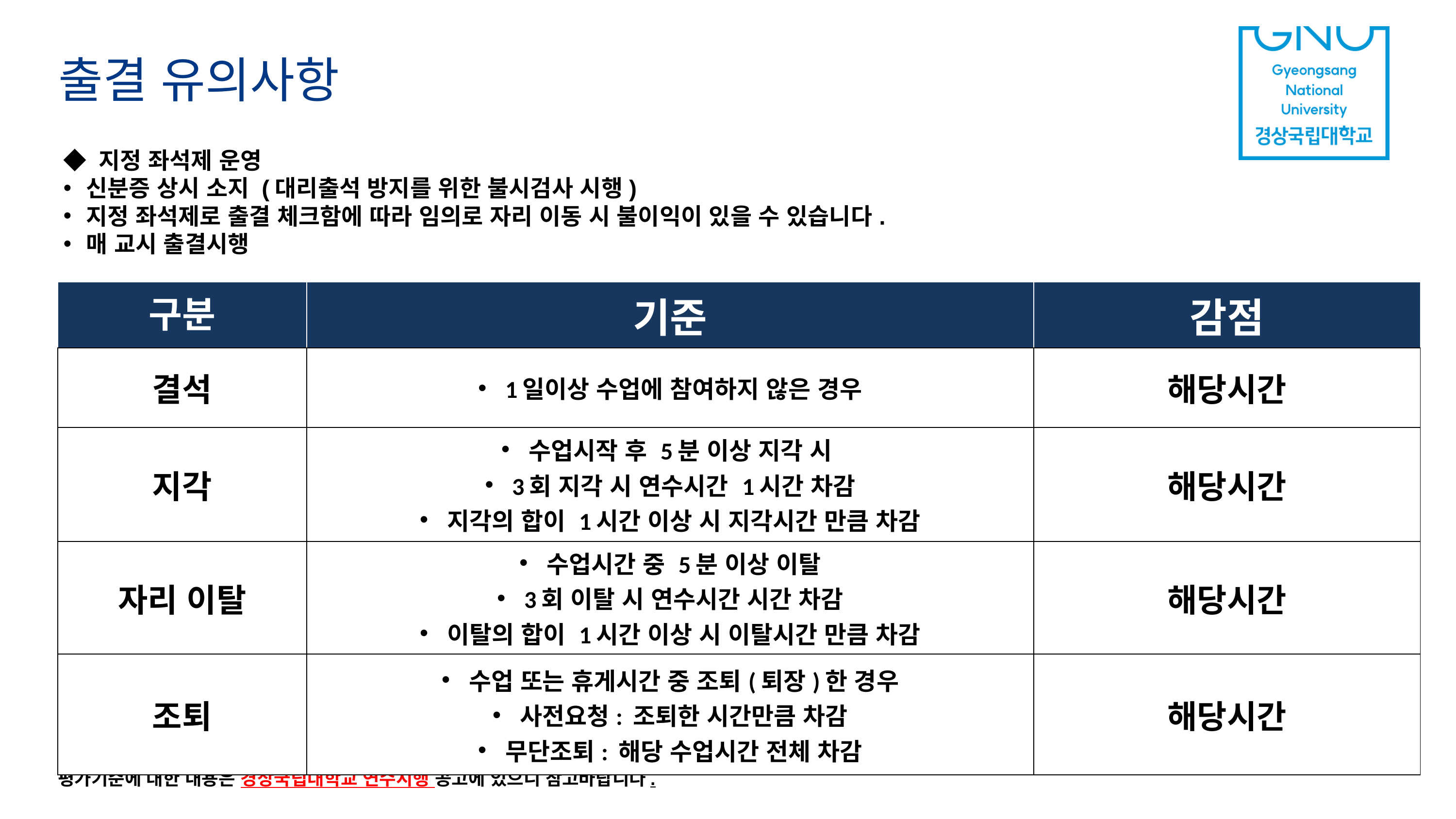

# 출결 유의사항
◆ 지정 좌석제 운영
신분증 상시 소지 (대리출석 방지를 위한 불시검사 시행)
지정 좌석제로 출결 체크함에 따라 임의로 자리 이동 시 불이익이 있을 수 있습니다.
매 교시 출결시행
| 구분 | 기준 | 감점 |
| --- | --- | --- |
| 결석 | 1일이상 수업에 참여하지 않은 경우 | 해당시간 |
| 지각 | 수업시작 후 5분 이상 지각 시 3회 지각 시 연수시간 1시간 차감 지각의 합이 1시간 이상 시 지각시간 만큼 차감 | 해당시간 |
| 자리 이탈 | 수업시간 중 5분 이상 이탈 3회 이탈 시 연수시간 시간 차감 이탈의 합이 1시간 이상 시 이탈시간 만큼 차감 | 해당시간 |
| 조퇴 | 수업 또는 휴게시간 중 조퇴(퇴장)한 경우 사전요청: 조퇴한 시간만큼 차감 무단조퇴: 해당 수업시간 전체 차감 | 해당시간 |
평가기준에 대한 내용은 경상국립대학교 연수시행 공고에 있으니 참고바랍니다.